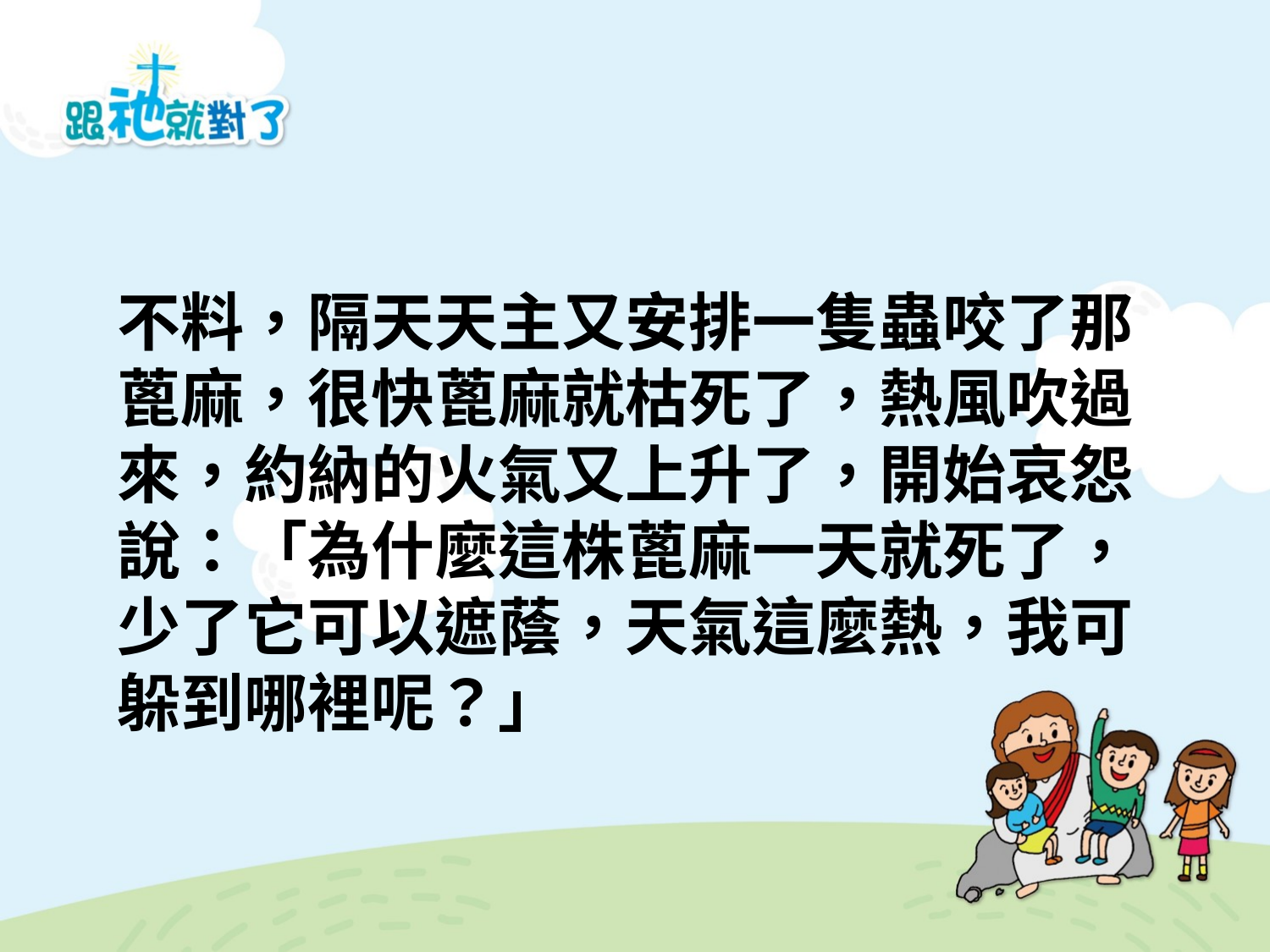

不料，隔天天主又安排一隻蟲咬了那蓖麻，很快蓖麻就枯死了，熱風吹過來，約納的火氣又上升了，開始哀怨說：「為什麼這株蓖麻一天就死了，少了它可以遮蔭，天氣這麼熱，我可躲到哪裡呢？」